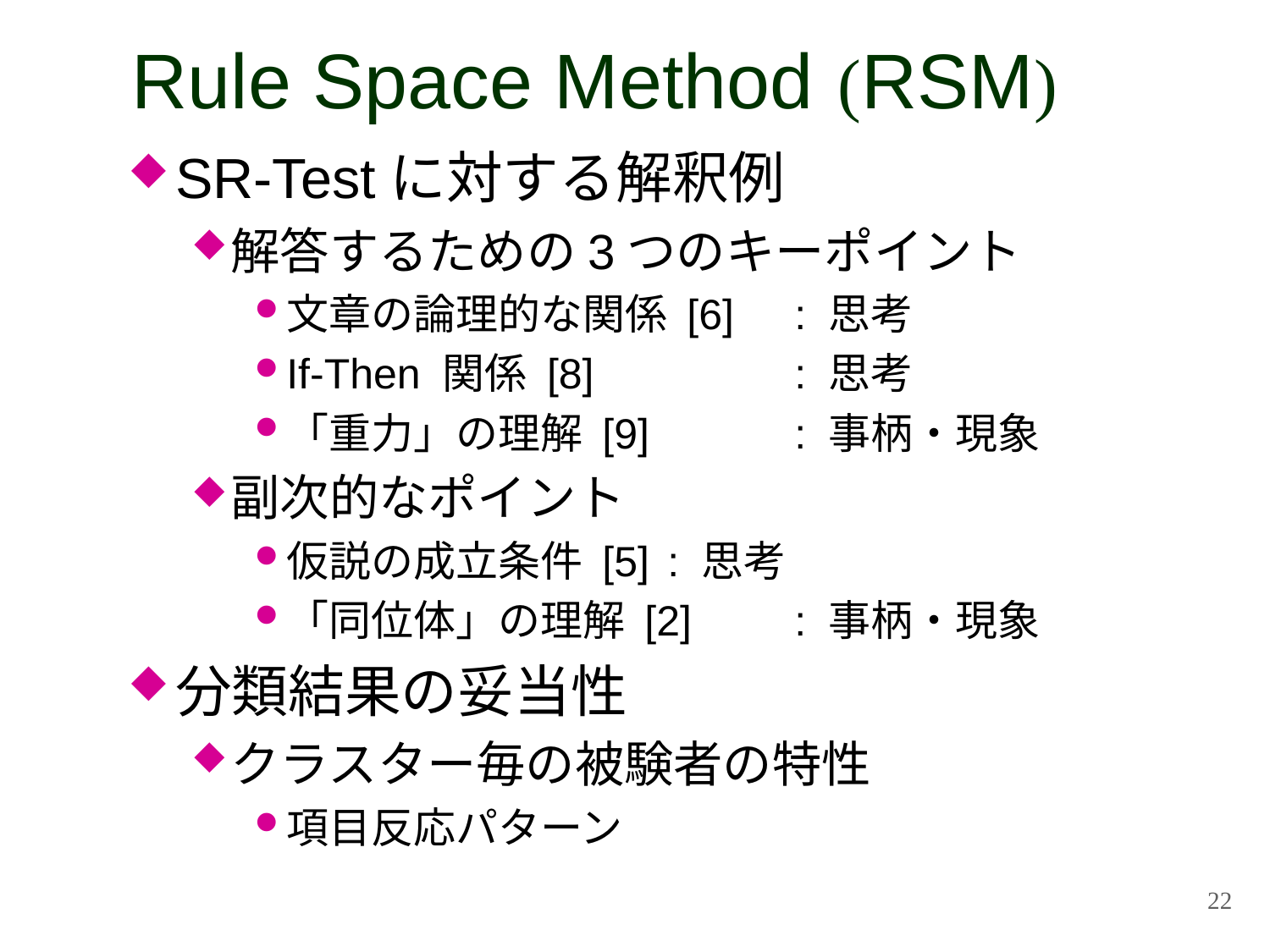

# Rule Space Method (RSM)
SR-Testに対する解釈例
解答するための3つのキーポイント
文章の論理的な関係 [6] 	: 思考
If-Then 関係 [8]		: 思考
「重力」の理解 [9]		: 事柄・現象
副次的なポイント
仮説の成立条件 [5]	: 思考
「同位体」の理解 [2]	: 事柄・現象
分類結果の妥当性
クラスター毎の被験者の特性
項目反応パターン

22